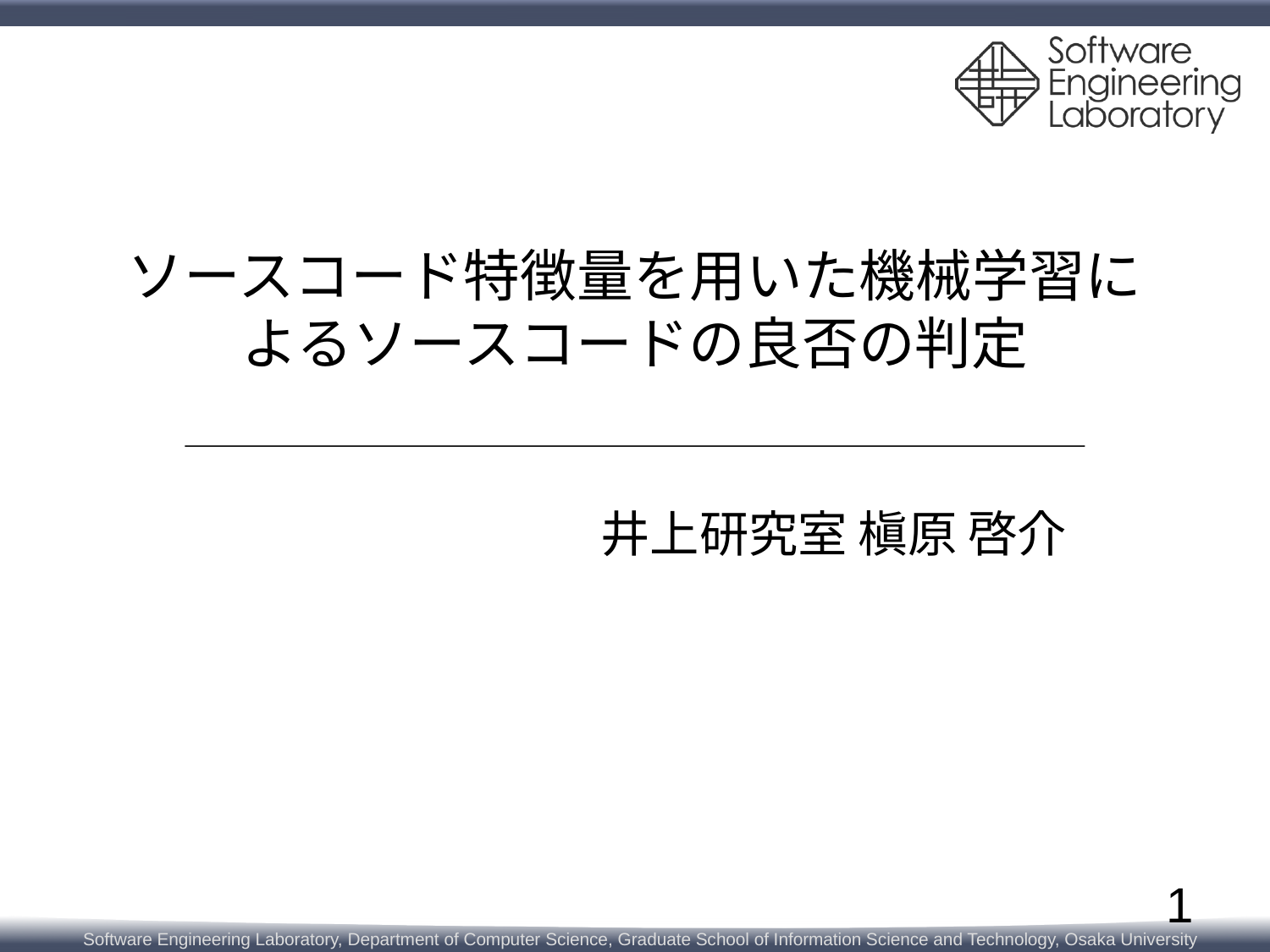

# ソースコード特徴量を用いた機械学習によるソースコードの良否の判定
井上研究室 槇原 啓介
1